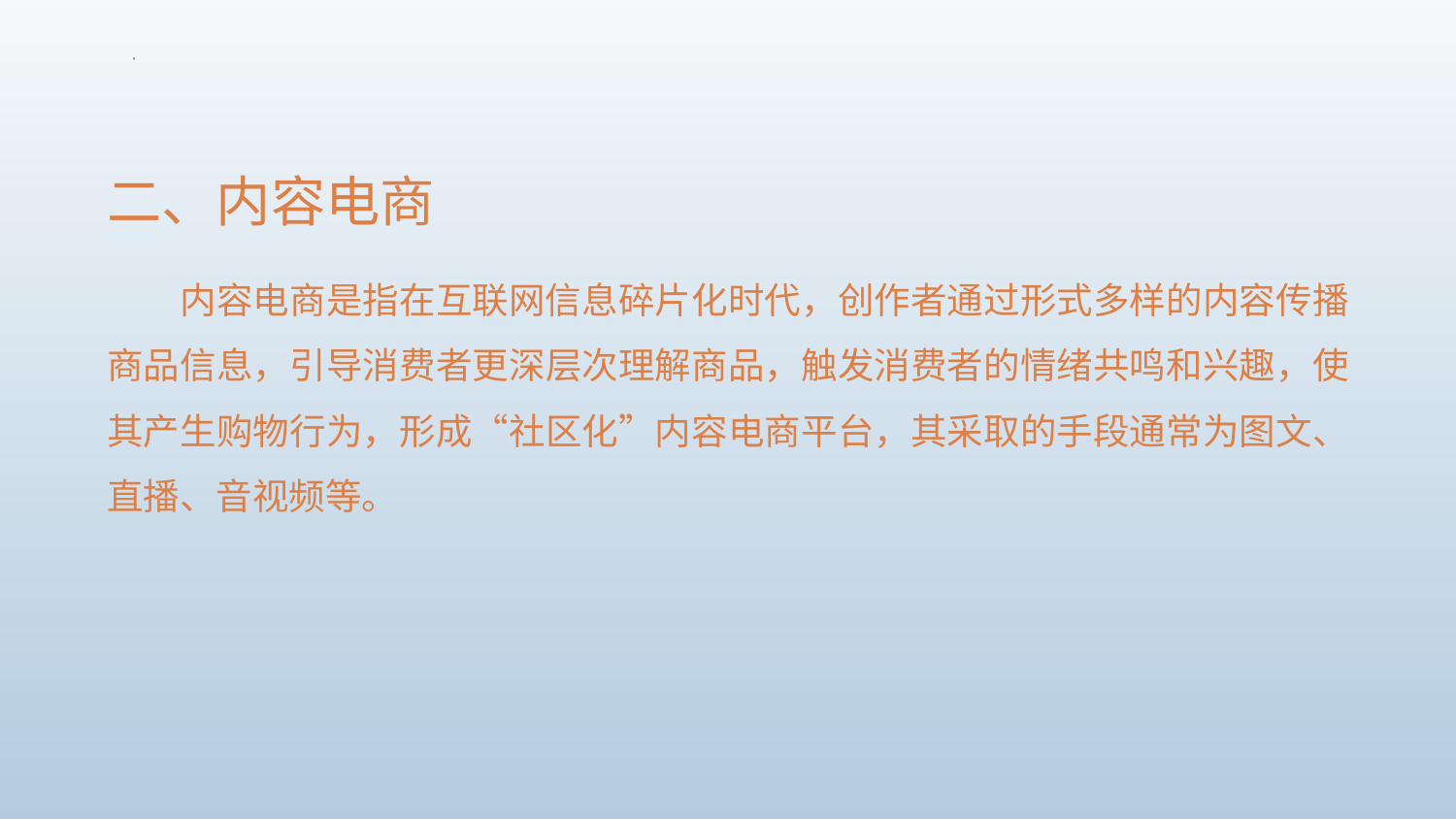

二、内容电商
内容电商是指在互联网信息碎片化时代，创作者通过形式多样的内容传播商品信息，引导消费者更深层次理解商品，触发消费者的情绪共鸣和兴趣，使其产生购物行为，形成“社区化”内容电商平台，其采取的手段通常为图文、直播、音视频等。